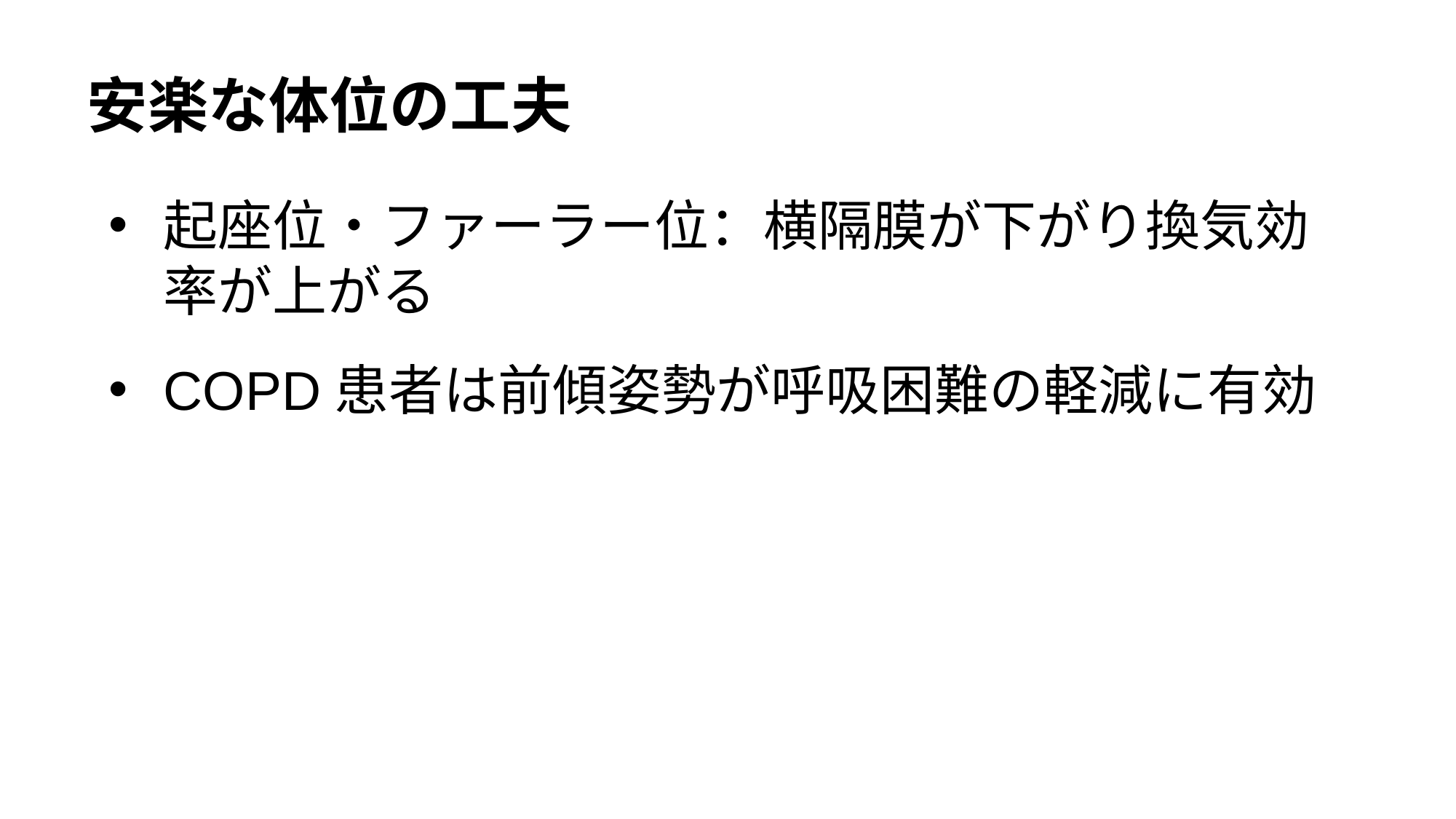

安楽な体位の工夫
起座位・ファーラー位：横隔膜が下がり換気効率が上がる
COPD患者は前傾姿勢が呼吸困難の軽減に有効